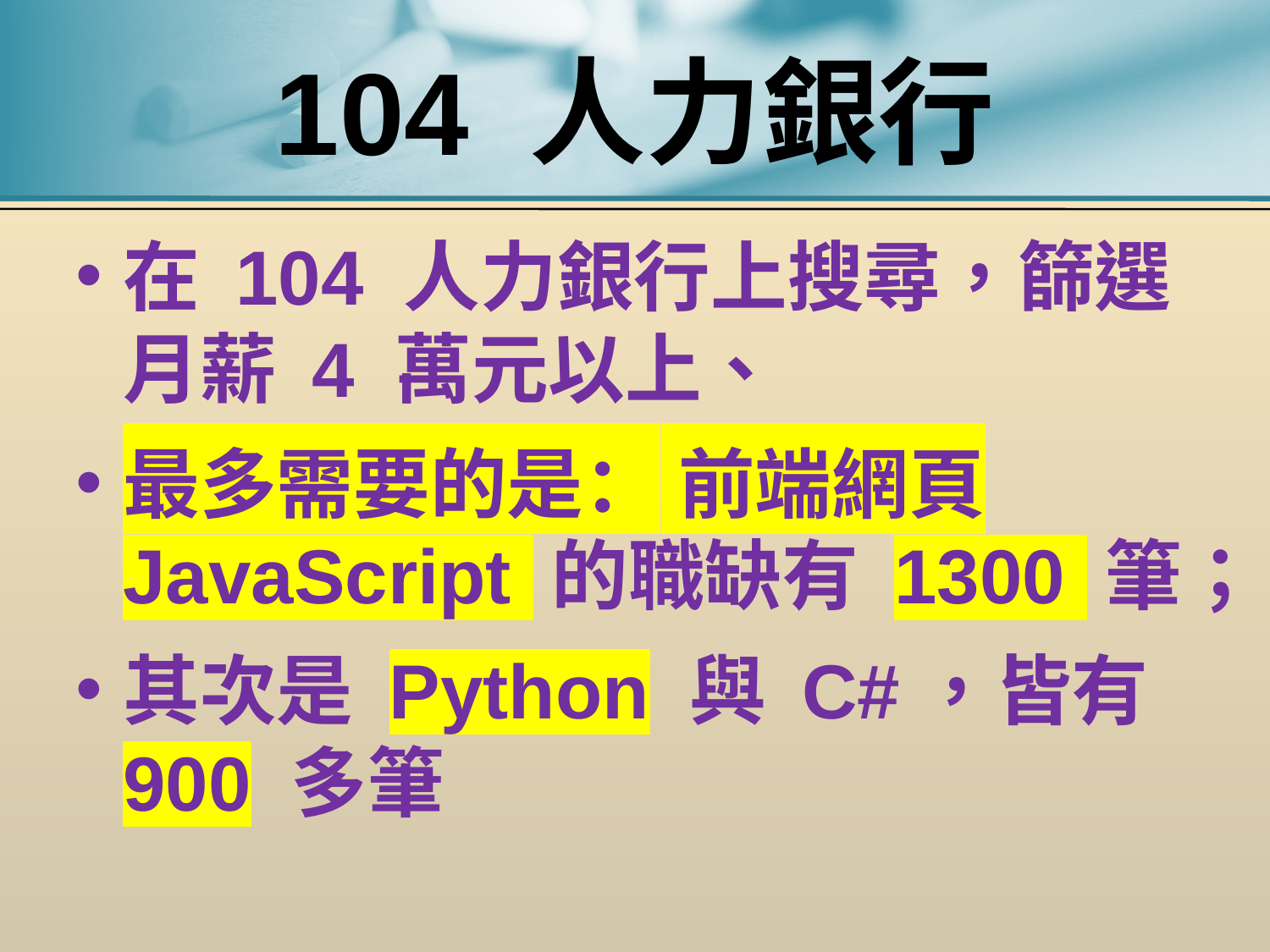

# 104 人力銀行
在 104 人力銀行上搜尋，篩選月薪 4 萬元以上、
最多需要的是： 前端網頁JavaScript 的職缺有 1300 筆；
其次是 Python 與 C#，皆有 900 多筆